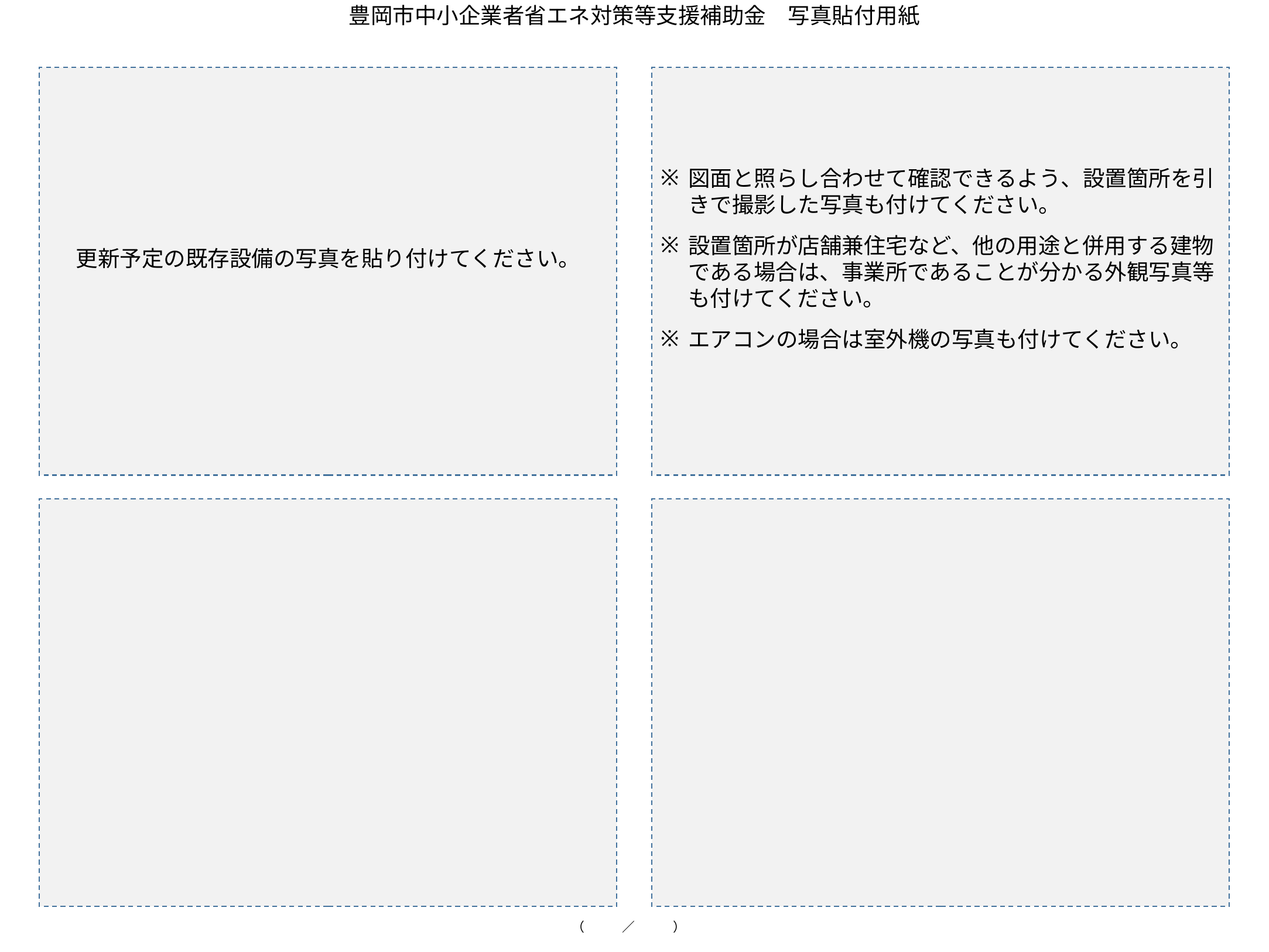

豊岡市中小企業者省エネ対策等支援補助金　写真貼付用紙
図面と照らし合わせて確認できるよう、設置箇所を引きで撮影した写真も付けてください。
設置箇所が店舗兼住宅など、他の用途と併用する建物である場合は、事業所であることが分かる外観写真等も付けてください。
エアコンの場合は室外機の写真も付けてください。

更新予定の既存設備の写真を貼り付けてください。

（　　　／　　　）